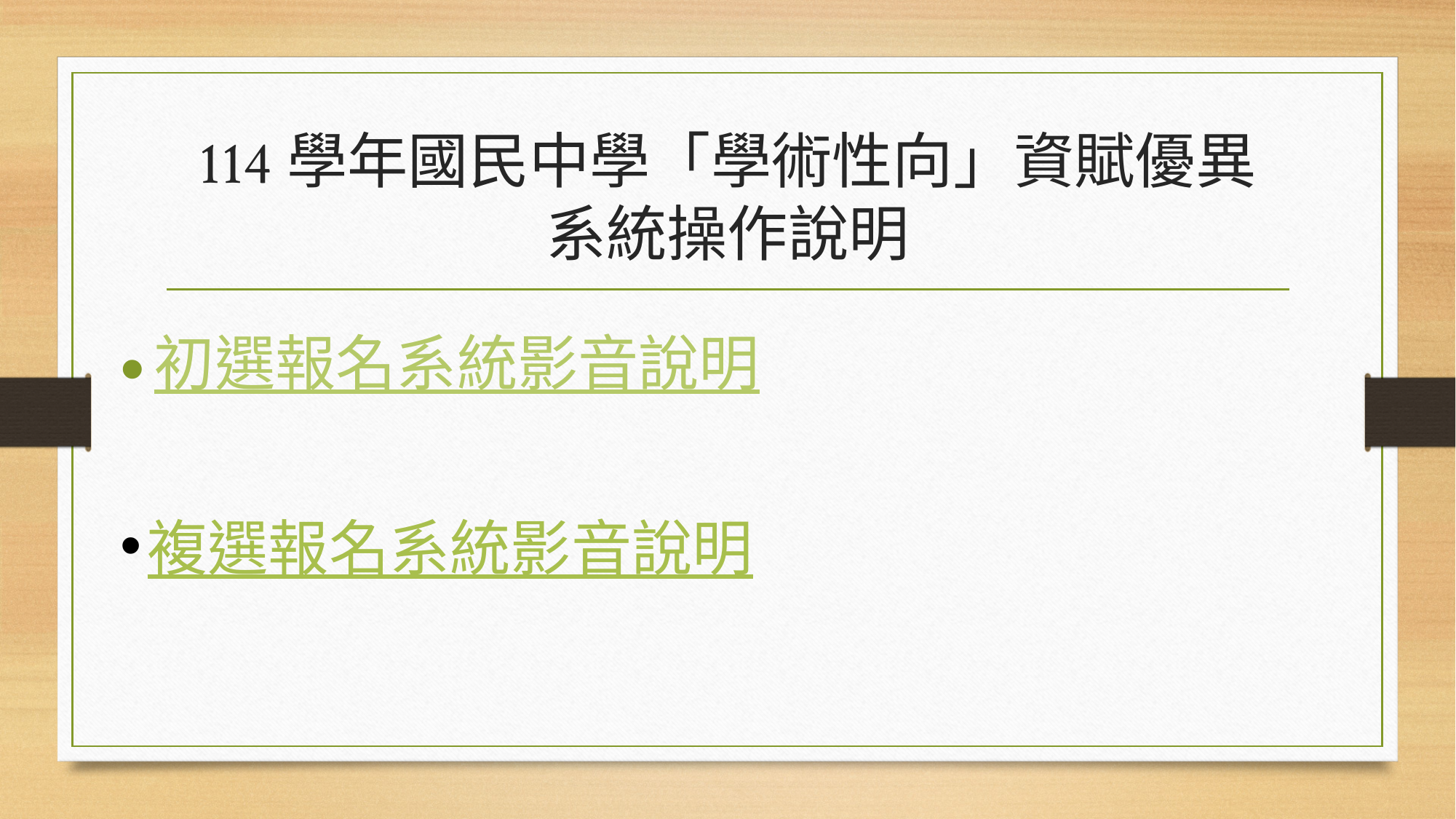

# 114學年國民中學「學術性向」資賦優異 系統操作說明
初選報名系統影音說明
複選報名系統影音說明